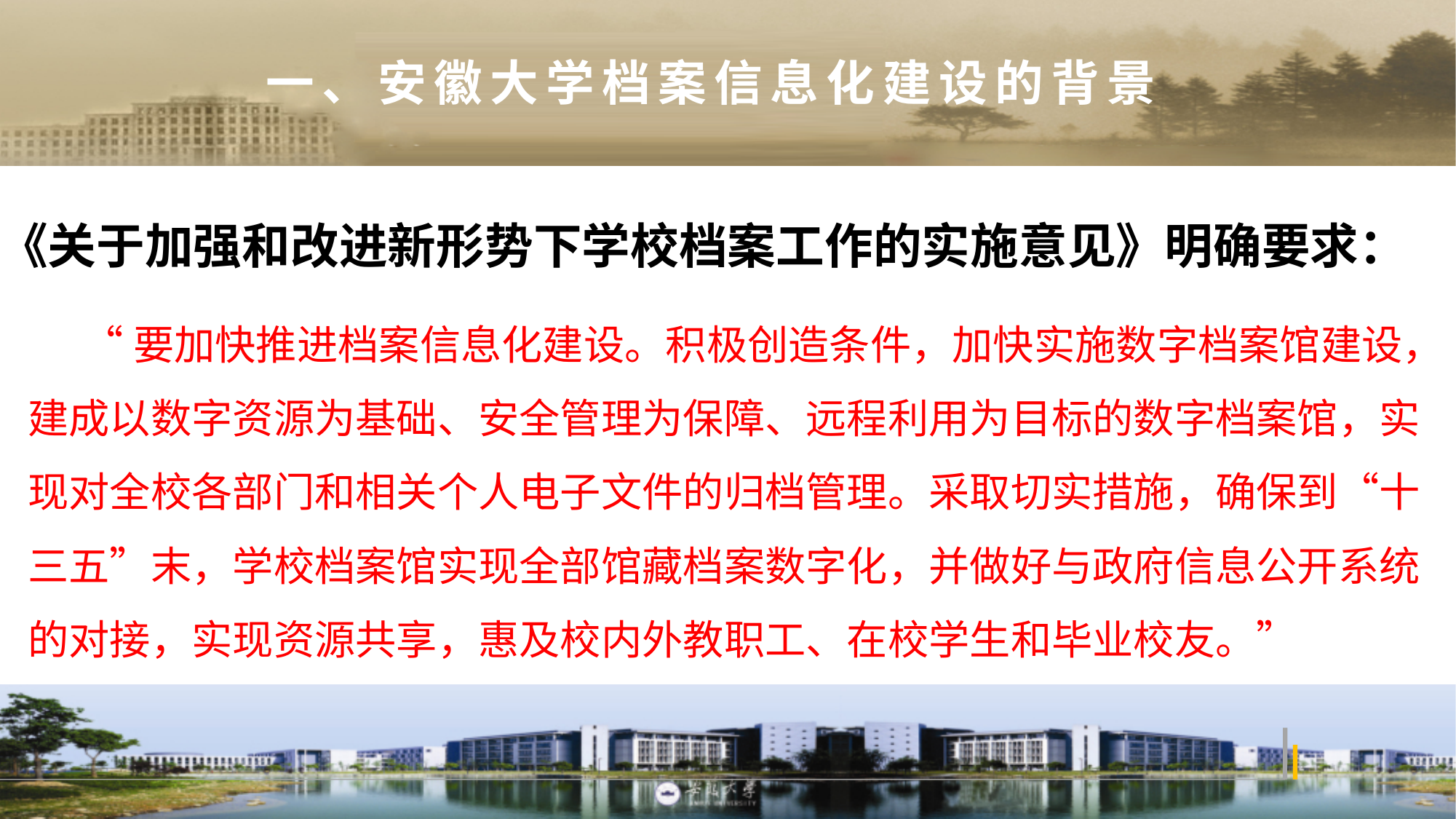

一、安徽大学档案信息化建设的背景
《关于加强和改进新形势下学校档案工作的实施意见》明确要求：
      “要加快推进档案信息化建设。积极创造条件，加快实施数字档案馆建设，建成以数字资源为基础、安全管理为保障、远程利用为目标的数字档案馆，实现对全校各部门和相关个人电子文件的归档管理。采取切实措施，确保到“十三五”末，学校档案馆实现全部馆藏档案数字化，并做好与政府信息公开系统的对接，实现资源共享，惠及校内外教职工、在校学生和毕业校友。”